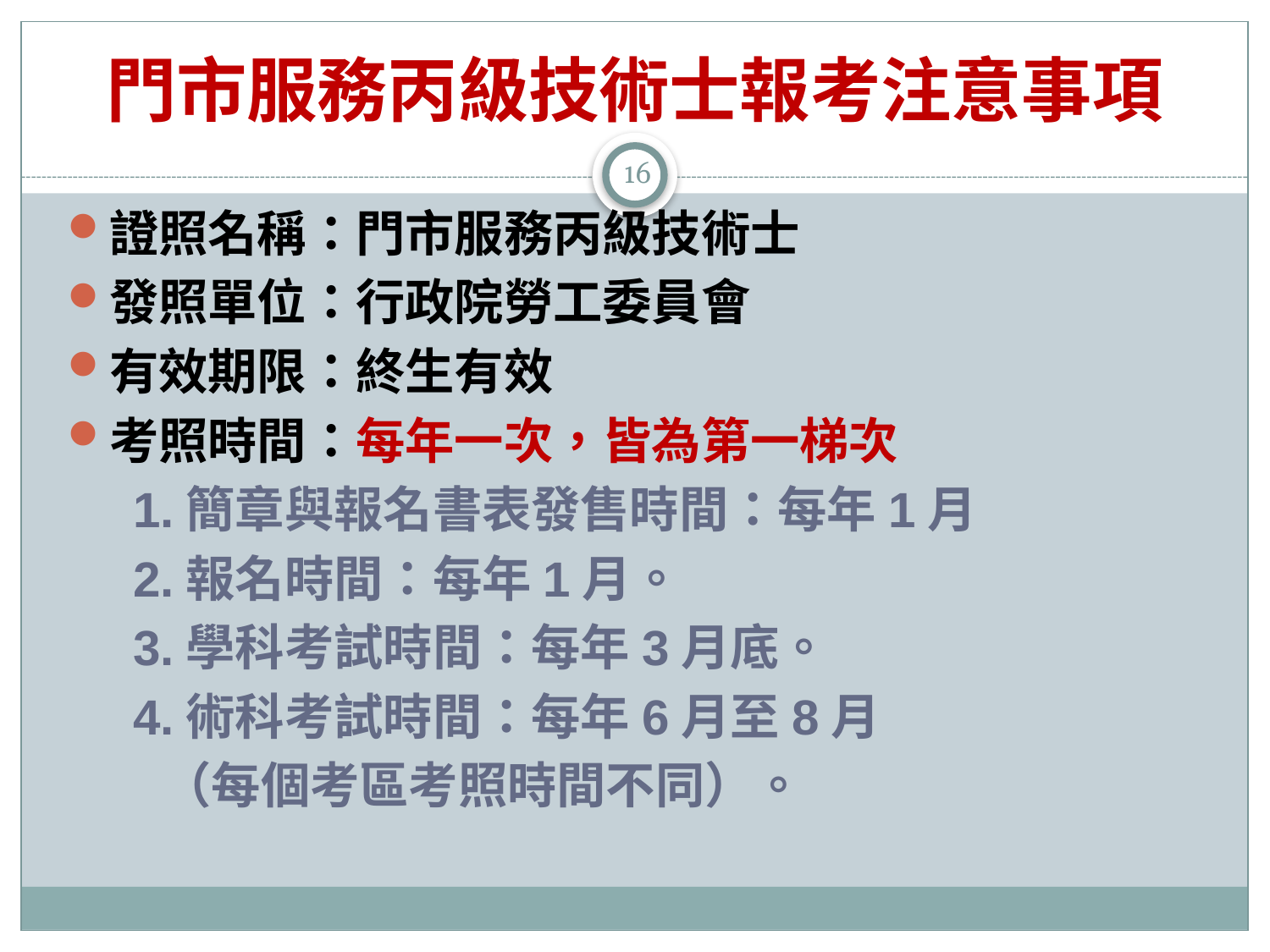

# 門市服務丙級技術士報考注意事項
16
證照名稱：門市服務丙級技術士
發照單位：行政院勞工委員會
有效期限：終生有效
考照時間：每年一次，皆為第一梯次
  1.簡章與報名書表發售時間：每年1月
  2.報名時間：每年1月。
  3.學科考試時間：每年3月底。
  4.術科考試時間：每年6月至8月
    （每個考區考照時間不同）。